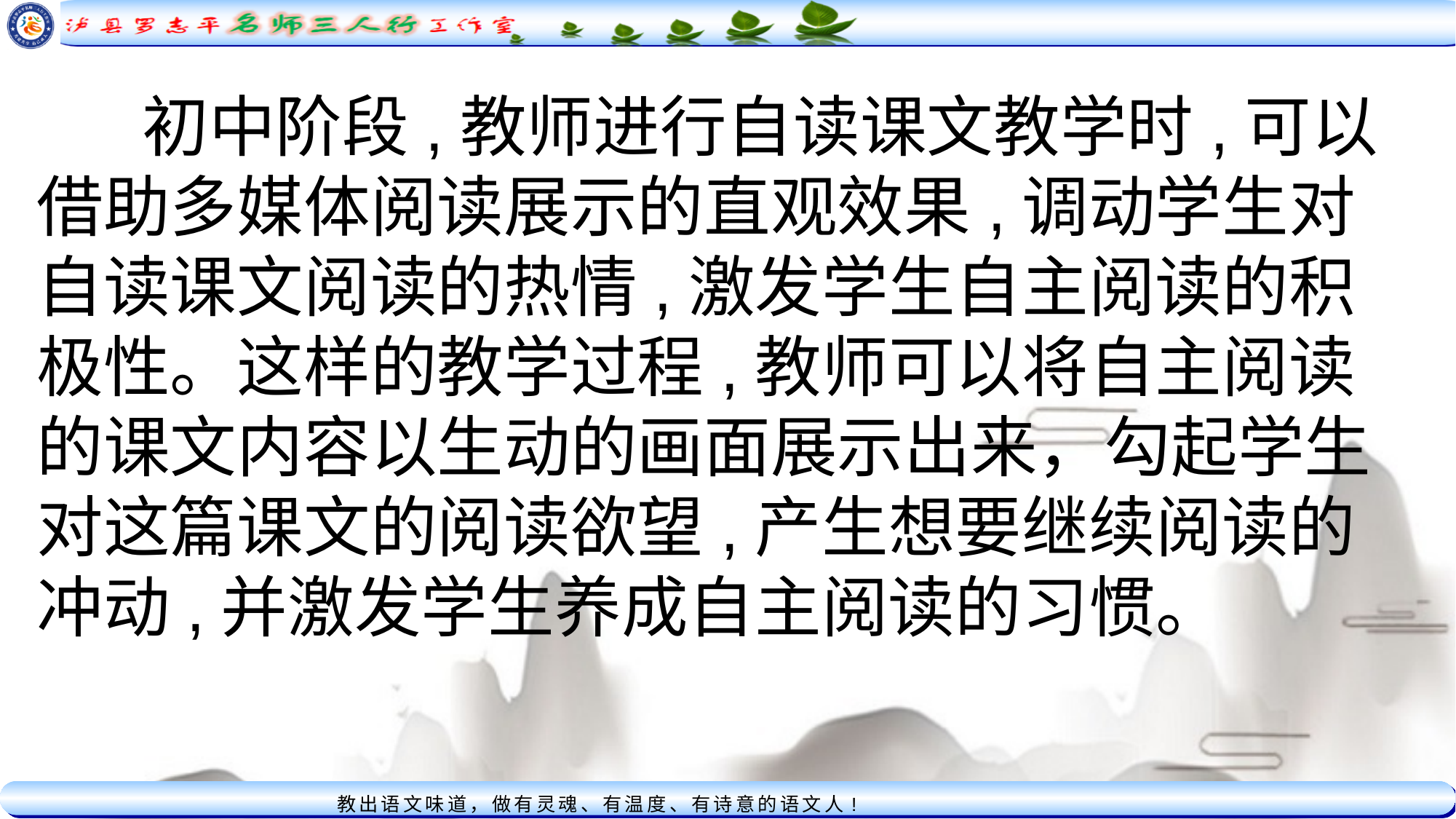

初中阶段,教师进行自读课文教学时,可以借助多媒体阅读展示的直观效果,调动学生对自读课文阅读的热情,激发学生自主阅读的积极性。这样的教学过程,教师可以将自主阅读的课文内容以生动的画面展示出来，勾起学生对这篇课文的阅读欲望,产生想要继续阅读的冲动,并激发学生养成自主阅读的习惯。